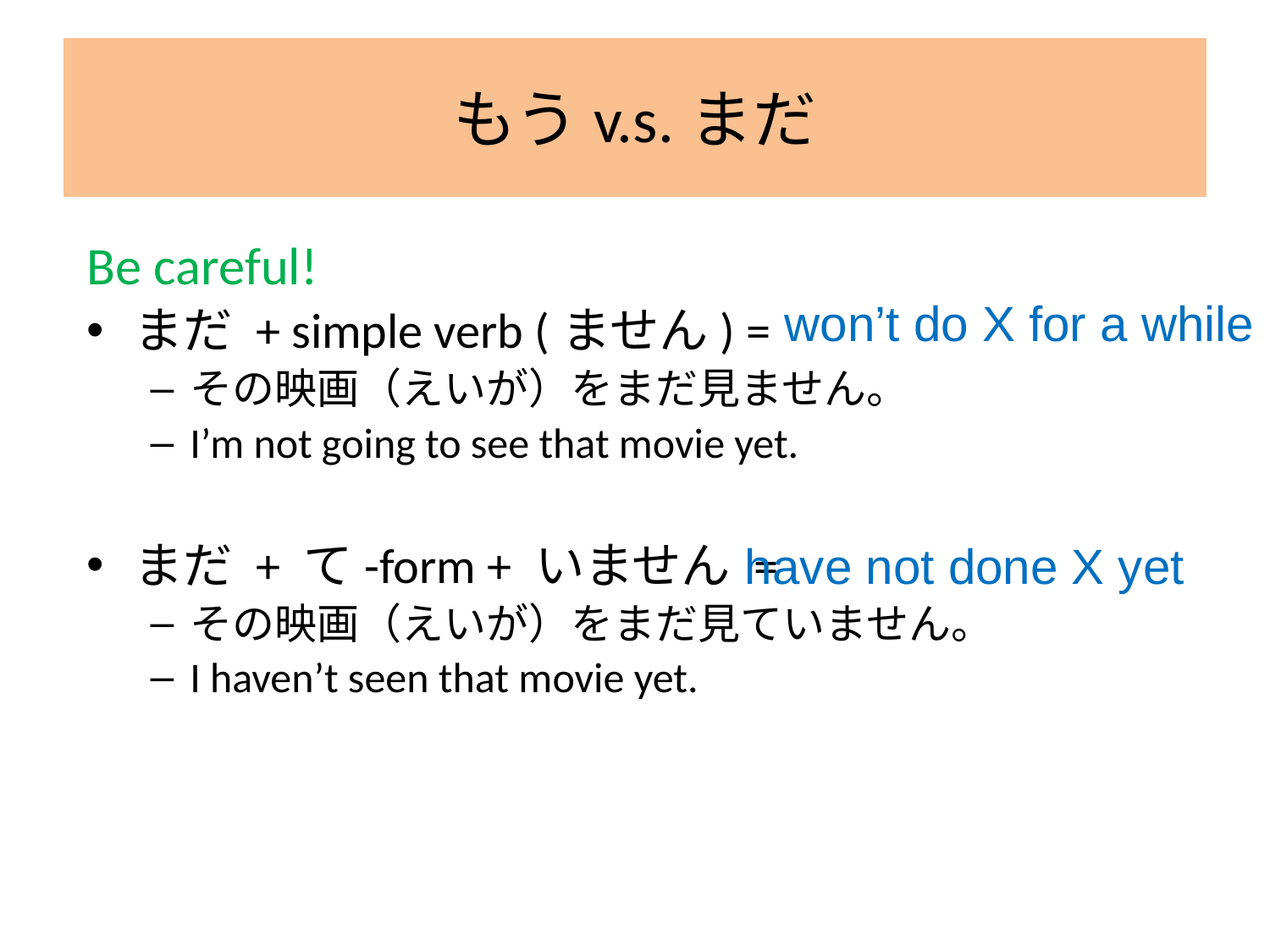

# もうv.s.まだ
Be careful!
まだ + simple verb (ません) =
その映画（えいが）をまだ見ません。
I’m not going to see that movie yet.

まだ + て-form + いません =
その映画（えいが）をまだ見ていません。
I haven’t seen that movie yet.
won’t do X for a while
have not done X yet